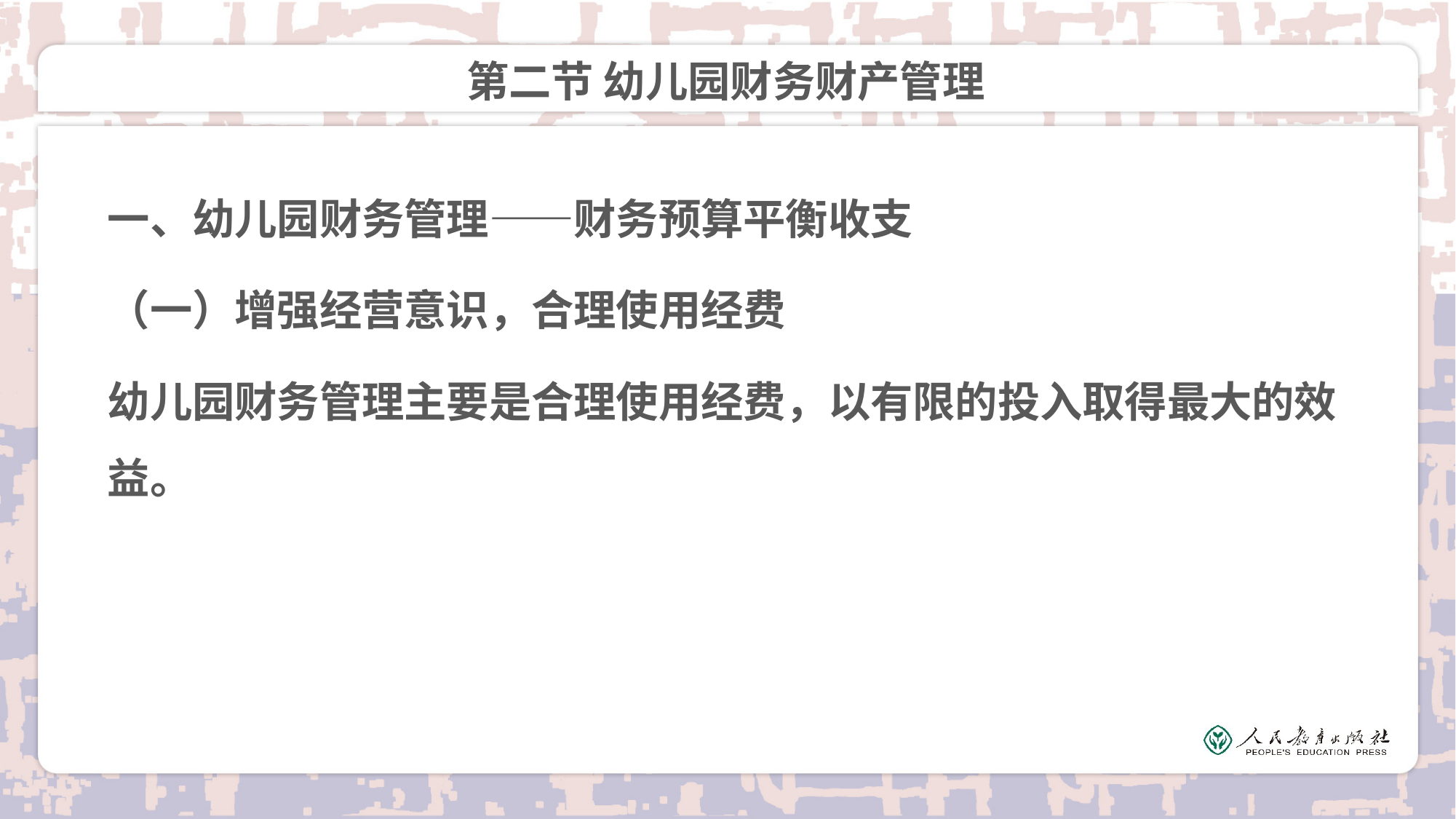

# 第二节 幼儿园财务财产管理
一、幼儿园财务管理——财务预算平衡收支
（一）增强经营意识，合理使用经费
幼儿园财务管理主要是合理使用经费，以有限的投入取得最大的效益。